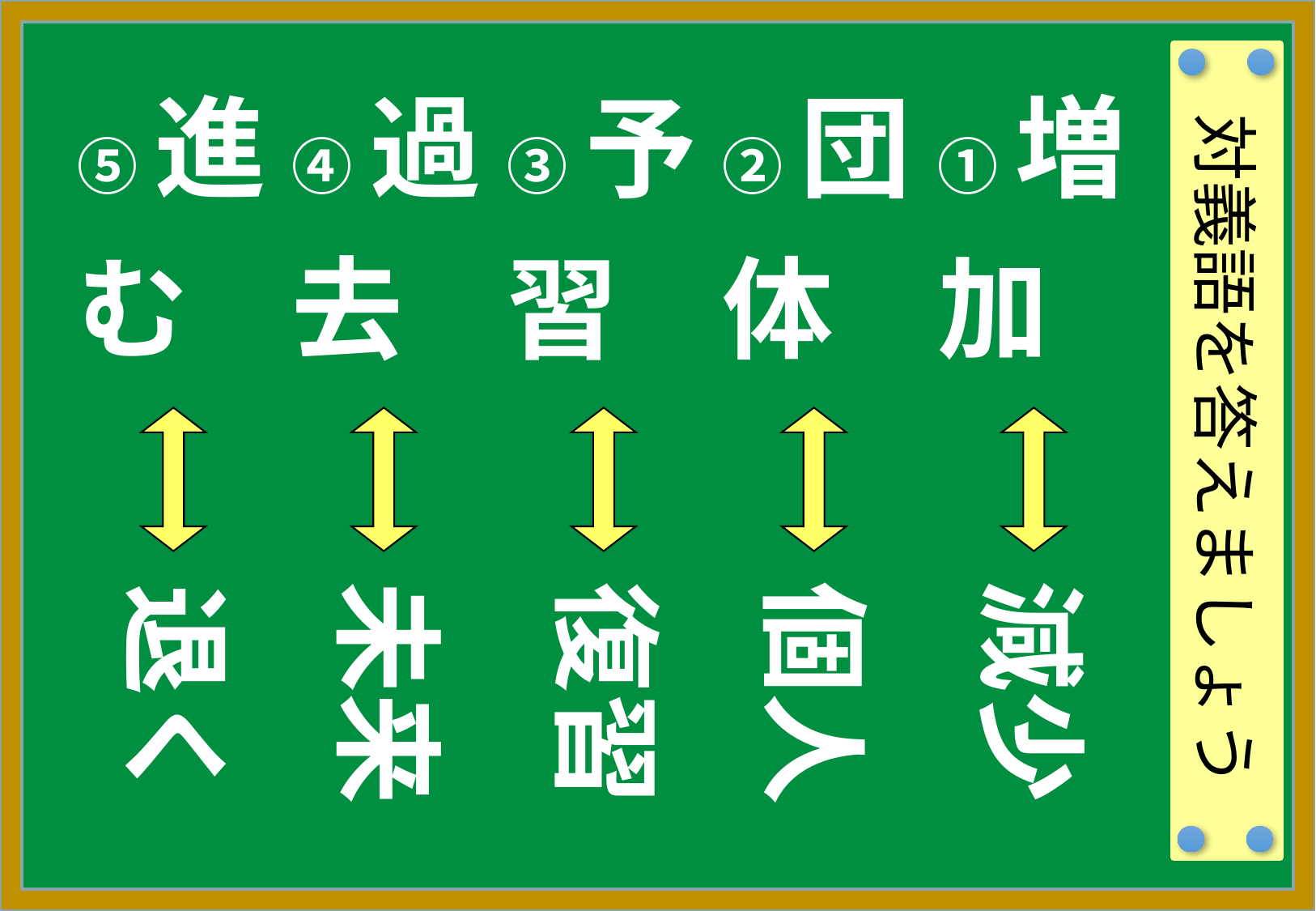

| ⑤進む | ④過去 | ③予習 | ②団体 | ①増加 |
| --- | --- | --- | --- | --- |
|  |  |  |  |  |
|  |  |  |  |  |
対義語を答えましょう

減少
未来
復習
個人
退く